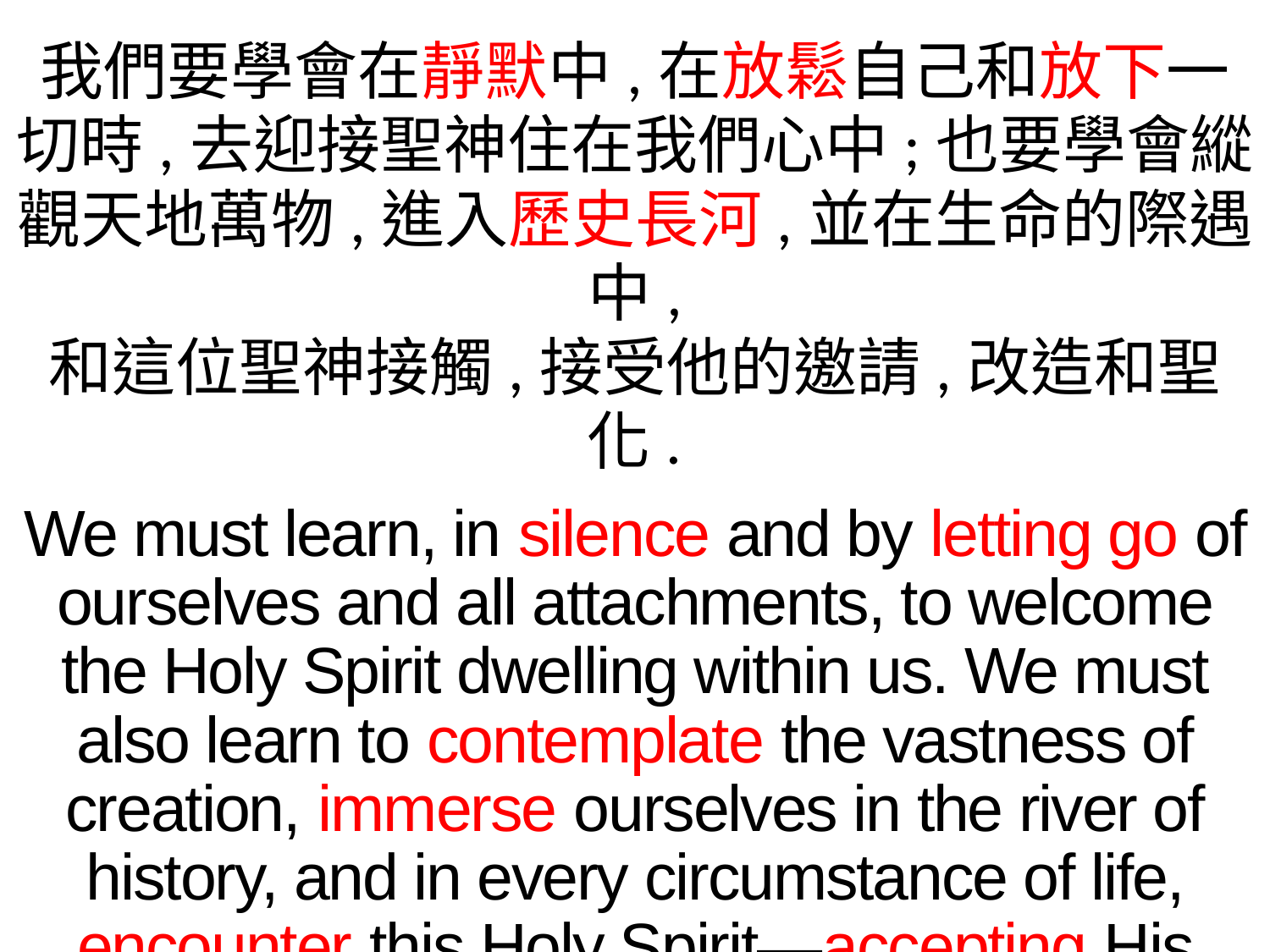

我們要學會在靜默中,在放鬆自己和放下一切時,去迎接聖神住在我們心中;也要學會縱觀天地萬物,進入歷史長河,並在生命的際遇中,
和這位聖神接觸,接受他的邀請,改造和聖化.
We must learn, in silence and by letting go of ourselves and all attachments, to welcome the Holy Spirit dwelling within us. We must also learn to contemplate the vastness of creation, immerse ourselves in the river of history, and in every circumstance of life, encounter this Holy Spirit—accepting His invitation to transform and sanctify us.